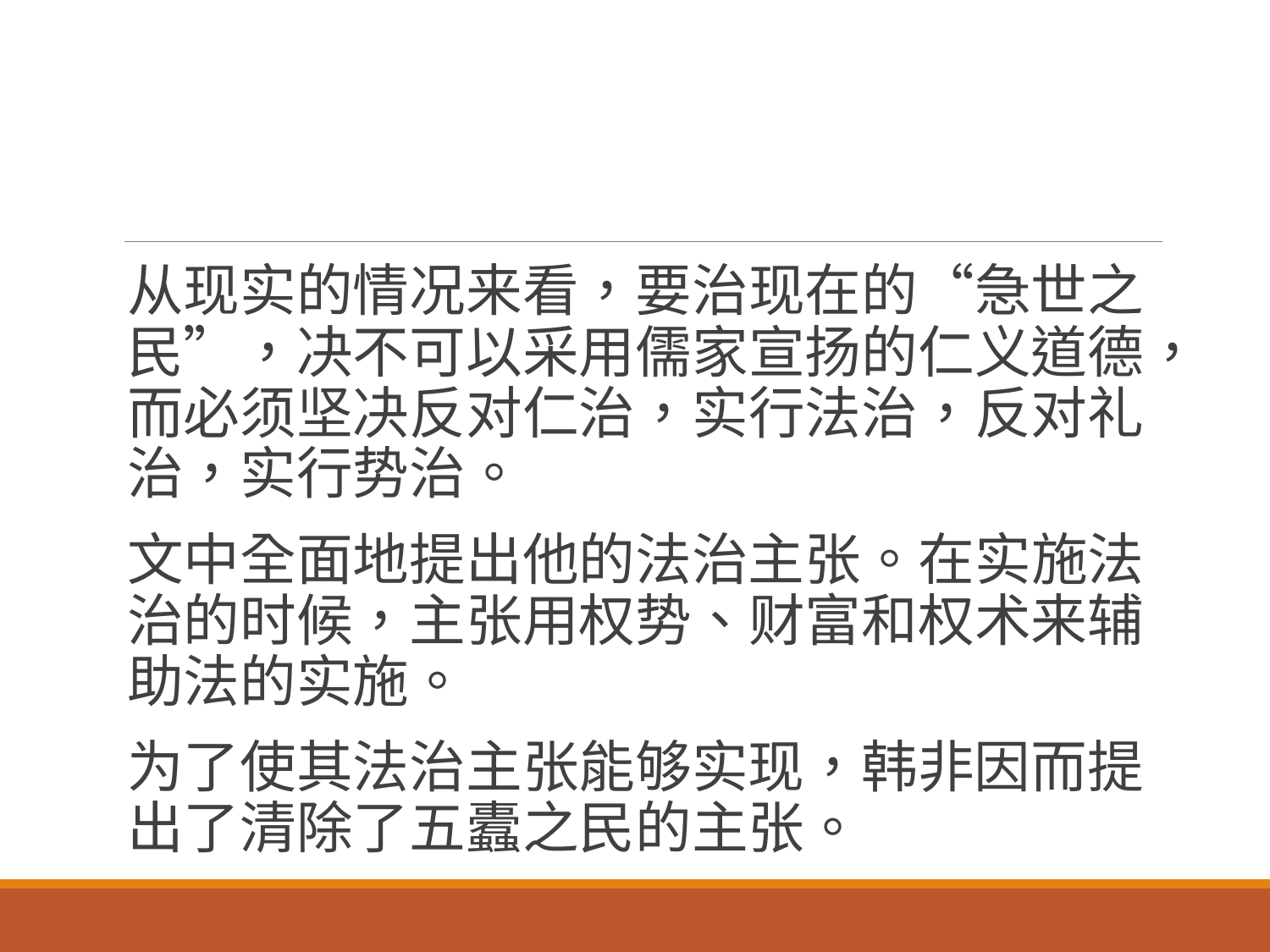

#
从现实的情况来看，要治现在的“急世之民”，决不可以采用儒家宣扬的仁义道德，而必须坚决反对仁治，实行法治，反对礼治，实行势治。
文中全面地提出他的法治主张。在实施法治的时候，主张用权势、财富和权术来辅助法的实施。
为了使其法治主张能够实现，韩非因而提出了清除了五蠹之民的主张。